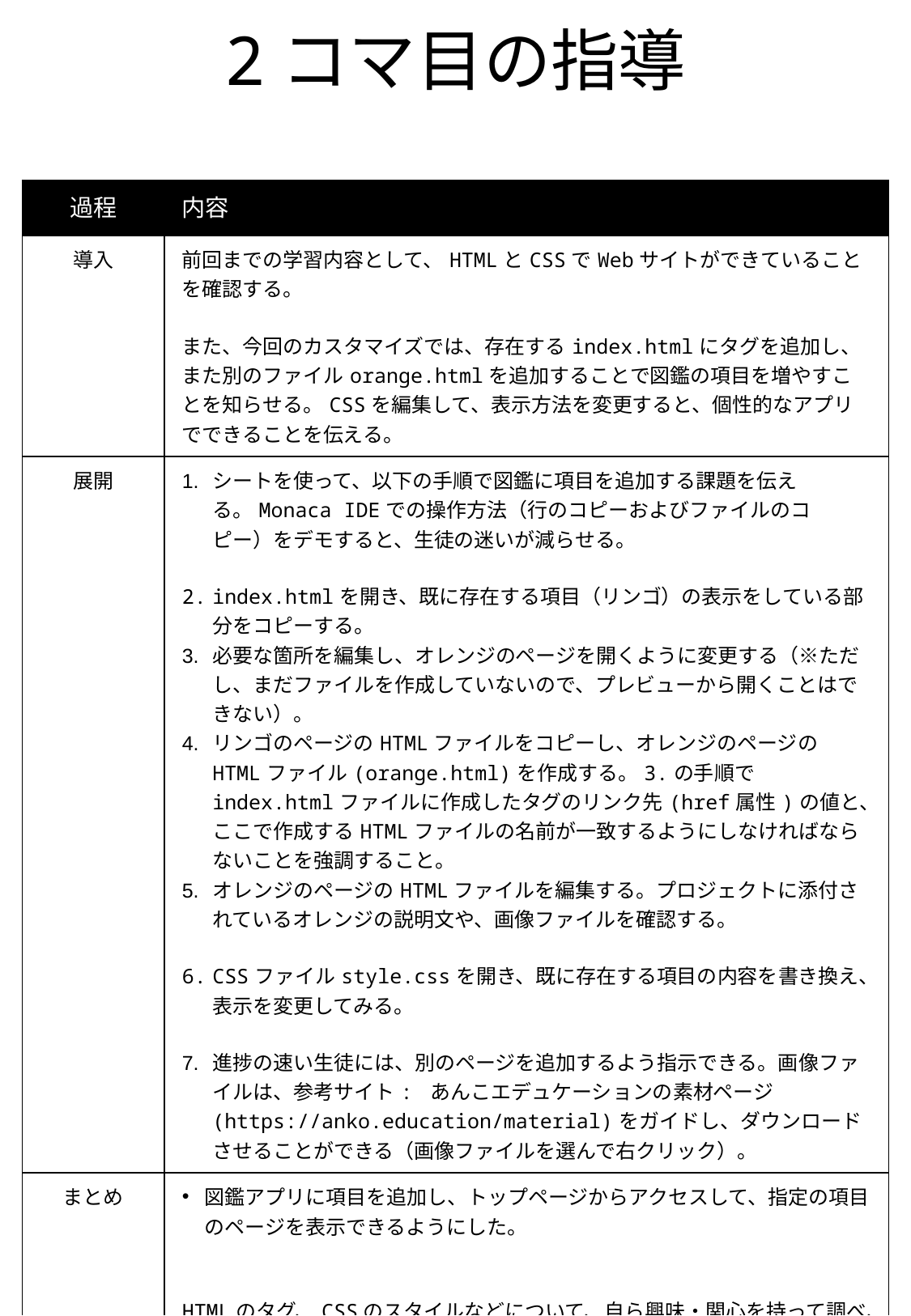

# 2コマ目の指導
| 過程 | 内容 |
| --- | --- |
| 導入 | 前回までの学習内容として、HTMLとCSSでWebサイトができていることを確認する。 また、今回のカスタマイズでは、存在するindex.htmlにタグを追加し、また別のファイルorange.htmlを追加することで図鑑の項目を増やすことを知らせる。CSSを編集して、表示方法を変更すると、個性的なアプリでできることを伝える。 |
| 展開 | シートを使って、以下の手順で図鑑に項目を追加する課題を伝える。Monaca IDEでの操作方法（行のコピーおよびファイルのコピー）をデモすると、生徒の迷いが減らせる。 index.htmlを開き、既に存在する項目（リンゴ）の表示をしている部分をコピーする。 必要な箇所を編集し、オレンジのページを開くように変更する（※ただし、まだファイルを作成していないので、プレビューから開くことはできない）。 リンゴのページのHTMLファイルをコピーし、オレンジのページのHTMLファイル(orange.html)を作成する。3.の手順でindex.htmlファイルに作成したタグのリンク先(href属性)の値と、ここで作成するHTMLファイルの名前が一致するようにしなければならないことを強調すること。 オレンジのページのHTMLファイルを編集する。プロジェクトに添付されているオレンジの説明文や、画像ファイルを確認する。 CSSファイルstyle.cssを開き、既に存在する項目の内容を書き換え、表示を変更してみる。 進捗の速い生徒には、別のページを追加するよう指示できる。画像ファイルは、参考サイト: あんこエデュケーションの素材ページ(https://anko.education/material)をガイドし、ダウンロードさせることができる（画像ファイルを選んで右クリック）。 |
| まとめ | 図鑑アプリに項目を追加し、トップページからアクセスして、指定の項目のページを表示できるようにした。 HTMLのタグ、CSSのスタイルなどについて、自ら興味・関心を持って調べ、作成・設定に挑戦できるようになれば、本コマの指導は成功とする。 |
| 補足 | HTMLには、<blockquote>というタグがあり、他の文献などから引用する文章に使うことが出来る（一部のブラウザでは、引用であることを強調する表示も行われる）。今回のアプリのコードでは使用していないが、著作権について扱っている場合は言及し、変更することが考えられる |